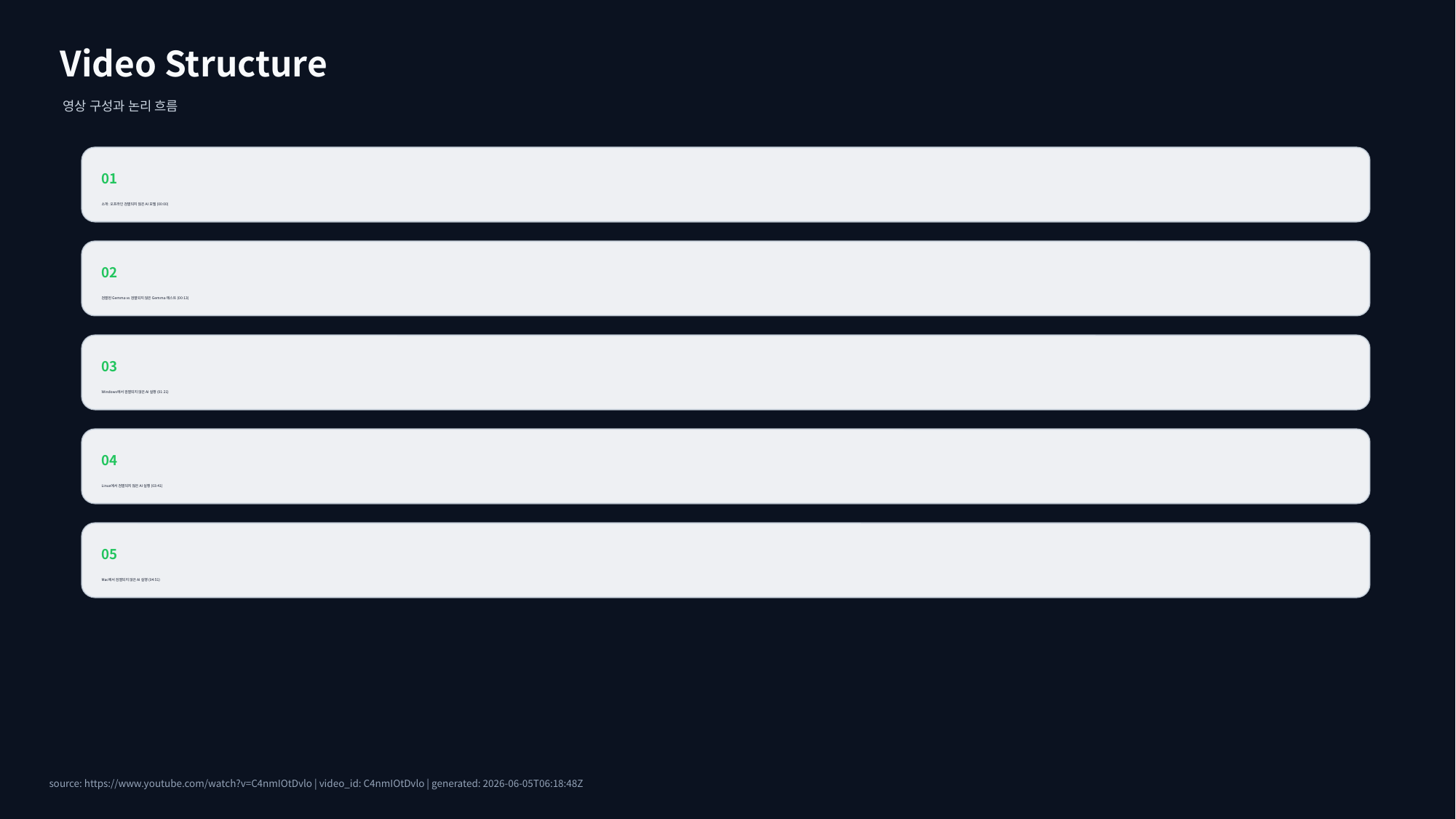

Video Structure
영상 구성과 논리 흐름

01
소개: 오프라인 검열되지 않은 AI 모델 (00:00)

02
검열된 Gemma vs 검열되지 않은 Gemma 테스트 (00:13)

03
Windows에서 검열되지 않은 AI 실행 (01:21)

04
Linux에서 검열되지 않은 AI 실행 (03:41)

05
Mac에서 검열되지 않은 AI 실행 (04:51)
source: https://www.youtube.com/watch?v=C4nmIOtDvlo | video_id: C4nmIOtDvlo | generated: 2026-06-05T06:18:48Z